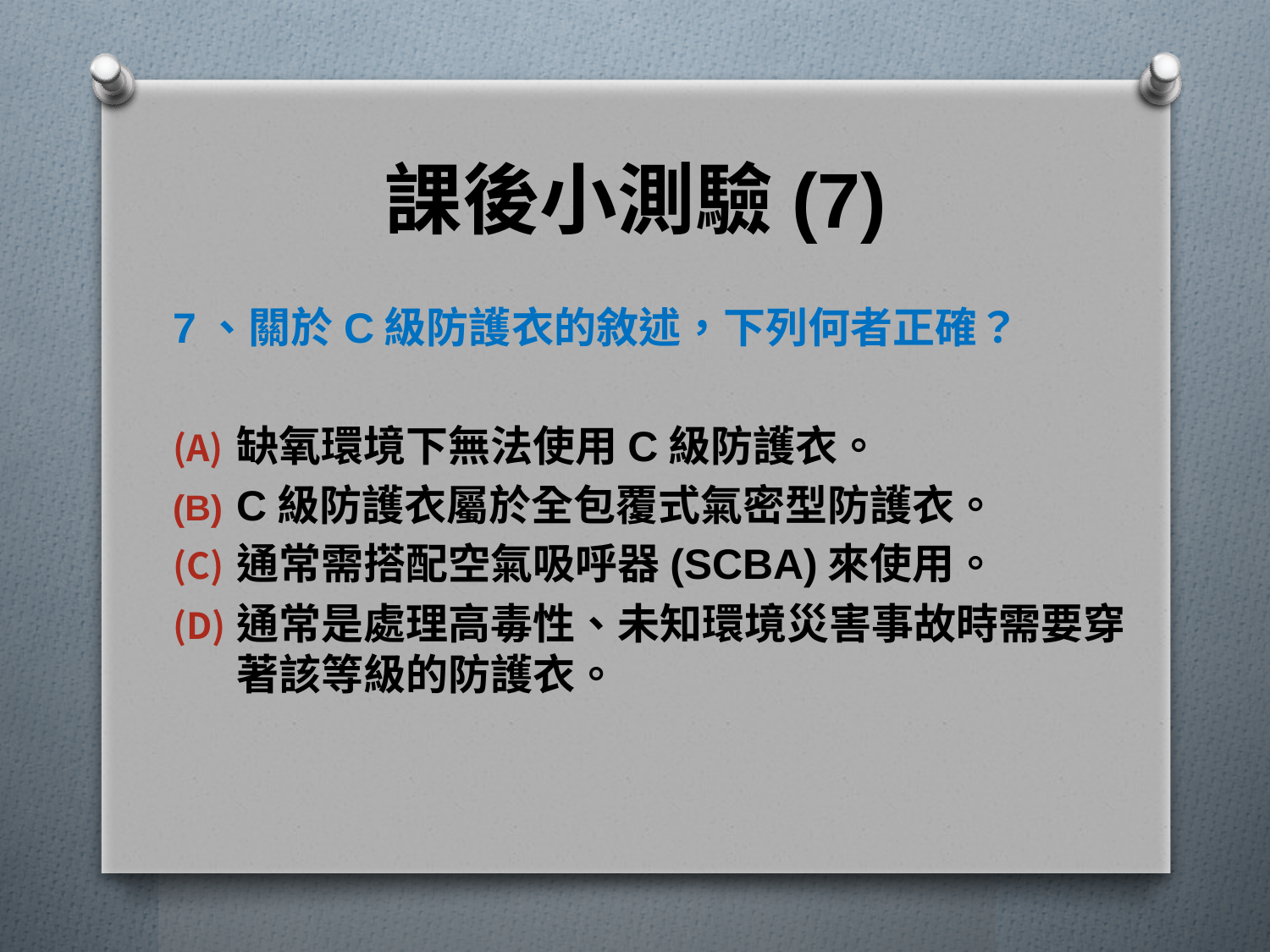

# 課後小測驗(7)
7、關於C級防護衣的敘述，下列何者正確？

缺氧環境下無法使用C級防護衣。
C級防護衣屬於全包覆式氣密型防護衣。
通常需搭配空氣吸呼器(SCBA)來使用。
通常是處理高毒性、未知環境災害事故時需要穿著該等級的防護衣。